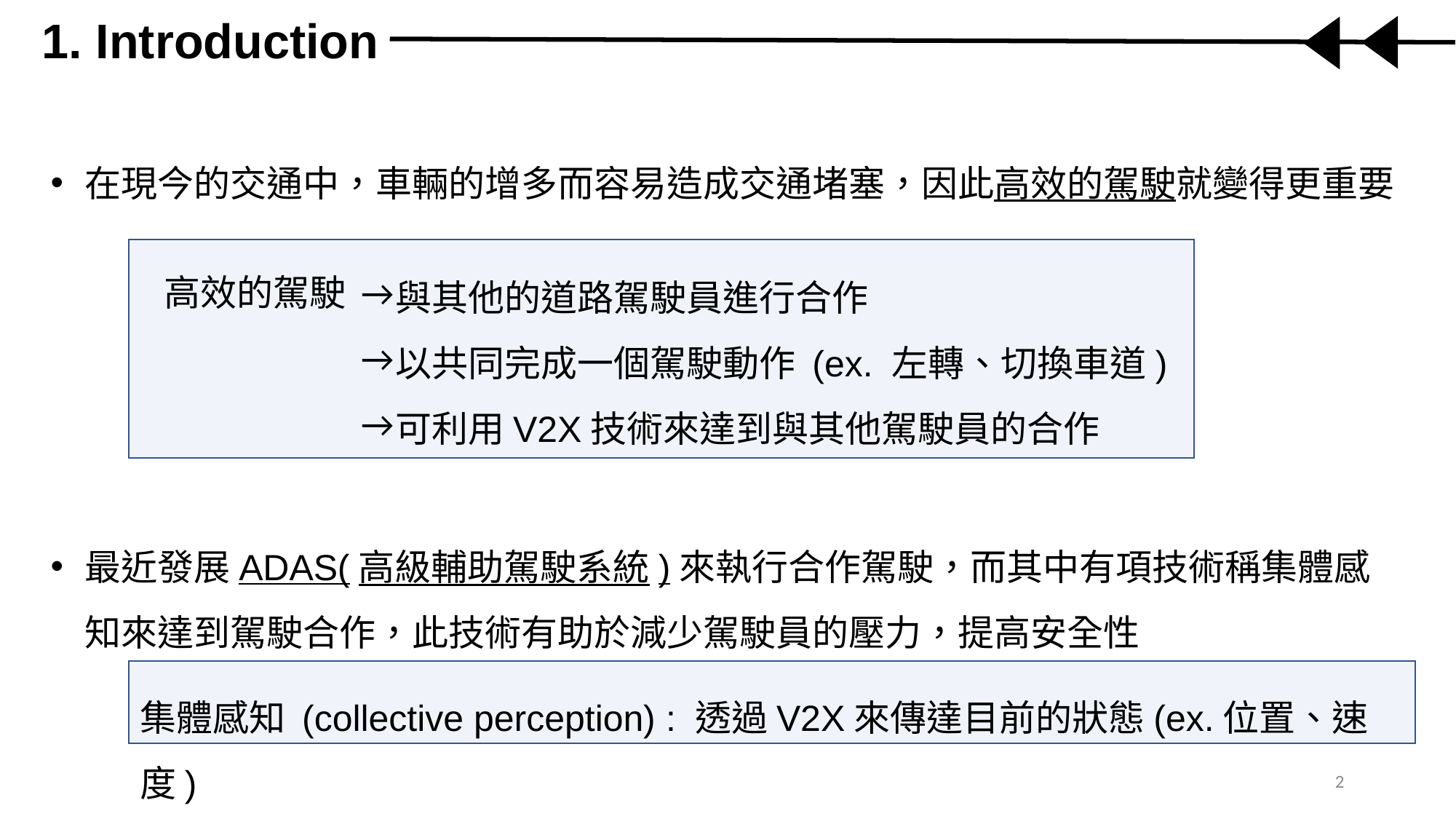

1. Introduction

在現今的交通中，車輛的增多而容易造成交通堵塞，因此高效的駕駛就變得更重要

與其他的道路駕駛員進行合作
以共同完成一個駕駛動作 (ex. 左轉、切換車道)
可利用V2X技術來達到與其他駕駛員的合作
高效的駕駛
最近發展ADAS(高級輔助駕駛系統)來執行合作駕駛，而其中有項技術稱集體感知來達到駕駛合作，此技術有助於減少駕駛員的壓力，提高安全性

集體感知 (collective perception) : 透過V2X來傳達目前的狀態(ex.位置、速度)
2